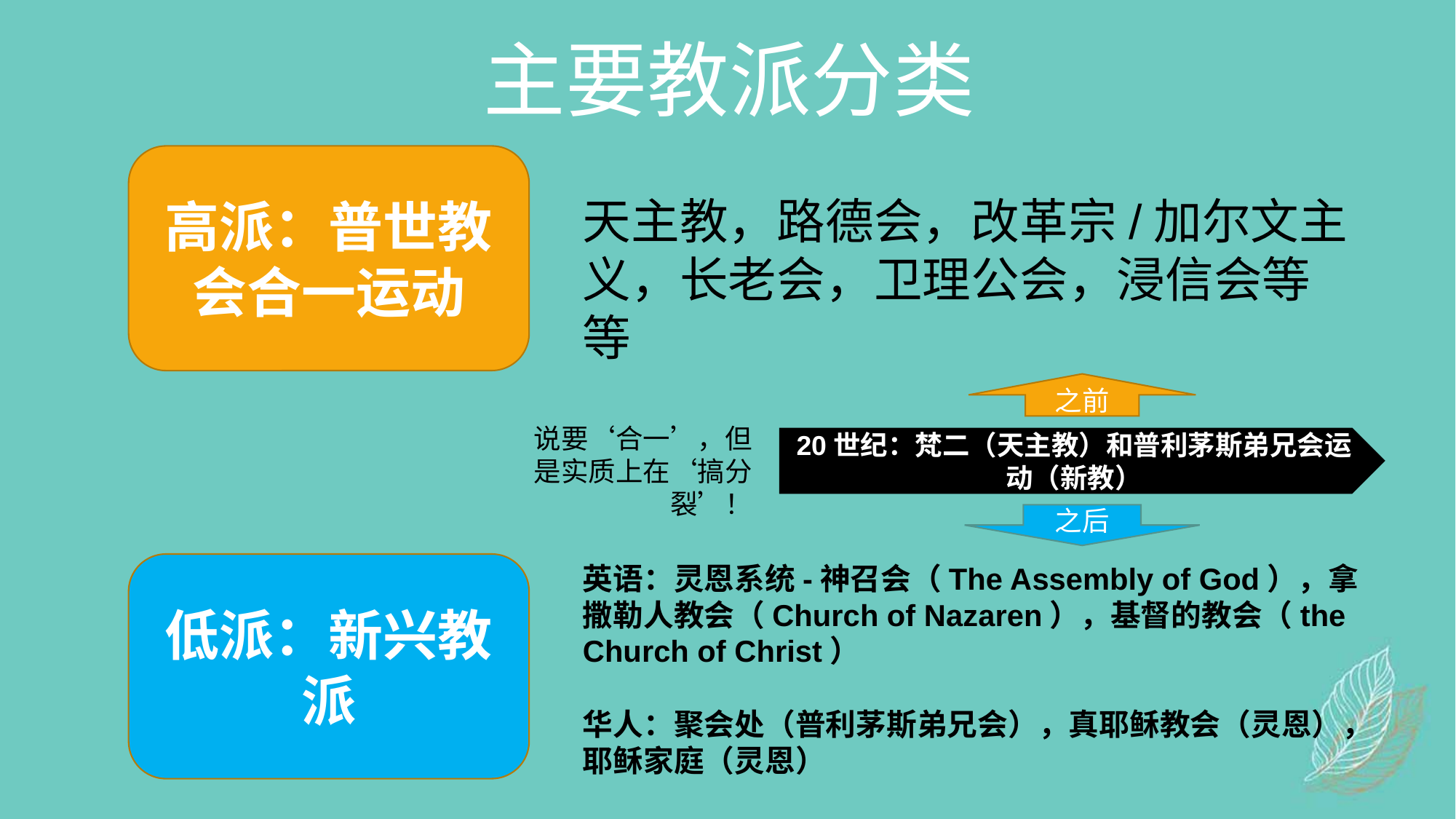

主要教派分类
高派：普世教会合一运动
天主教，路德会，改革宗/加尔文主义，长老会，卫理公会，浸信会等等
之前
说要‘合一’，但是实质上在‘搞分裂’！
20世纪：梵二（天主教）和普利茅斯弟兄会运动（新教）
之后
低派：新兴教派
英语：灵恩系统-神召会（The Assembly of God），拿撒勒人教会（Church of Nazaren），基督的教会（the Church of Christ）

华人：聚会处（普利茅斯弟兄会），真耶稣教会（灵恩），耶稣家庭（灵恩）